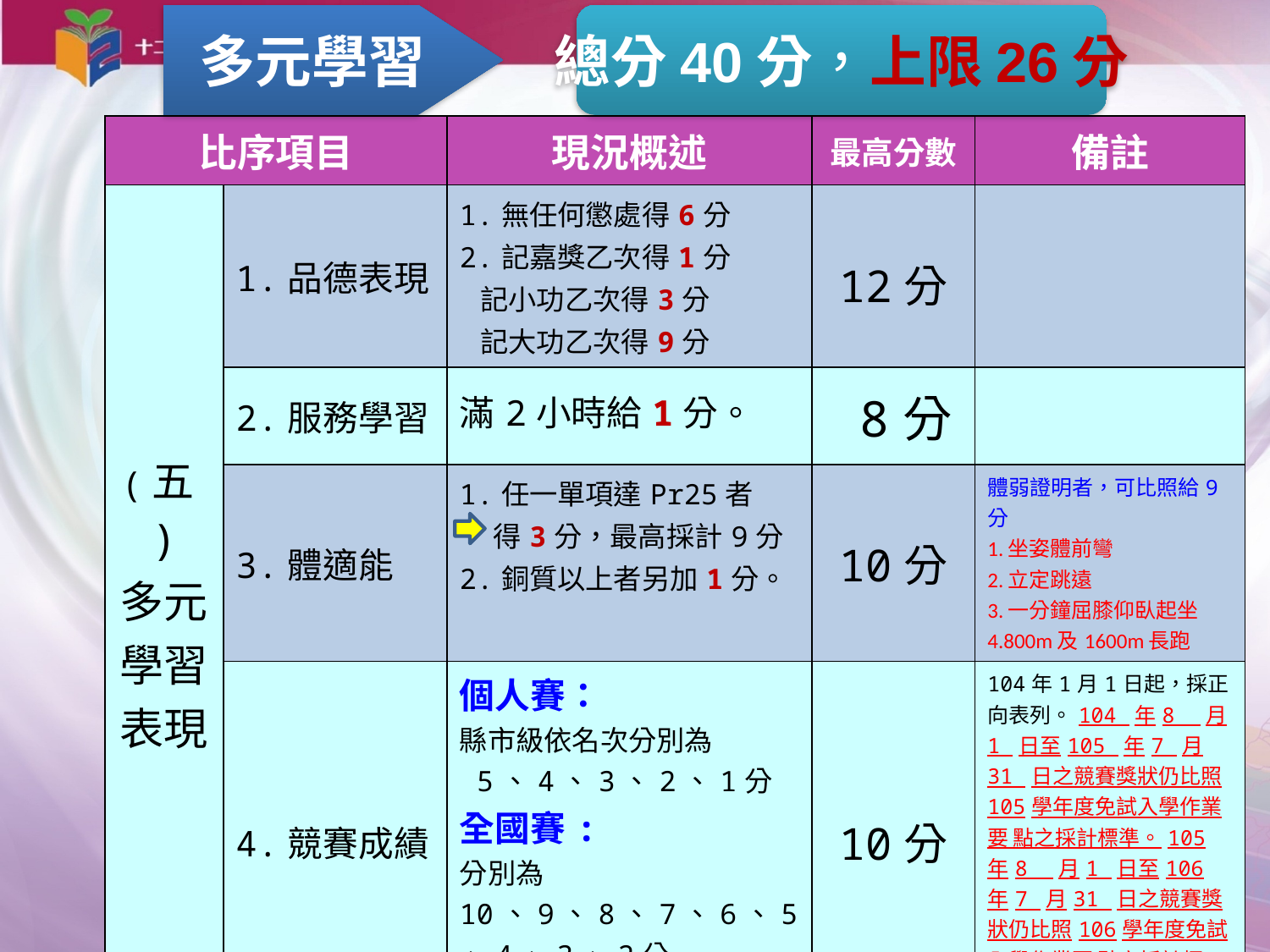

多元學習
總分40分，上限26分
| 比序項目 |  | 現況概述 | 最高分數 | 備註 |
| --- | --- | --- | --- | --- |
| (五) 多元學習表現 | 1.品德表現 | 1.無任何懲處得6分 2.記嘉獎乙次得1分 記小功乙次得3分 記大功乙次得9分 | 12分 |  |
|  | 2.服務學習 | 滿2小時給1分。 | 8分 |  |
|  | 3.體適能 | 1.任一單項達Pr25者 得3分，最高採計9分 2.銅質以上者另加1分。 | 10分 | 體弱證明者，可比照給9分 1.坐姿體前彎 2.立定跳遠 3.一分鐘屈膝仰臥起坐 4.800m及1600m長跑 |
|  | 4.競賽成績 | 個人賽： 縣市級依名次分別為 5、4、3、2、1分 全國賽: 分別為10、9、8、7、6、5、4、3、2分 團體賽積分折半計算 | 10分 | 104年1月1日起，採正向表列。104 年8 月1 日至105 年7 月31 日之競賽獎狀仍比照105學年度免試入學作業要 點之採計標準。105 年8 月1 日至106 年7 月31 日之競賽獎狀仍比照106學年度免試入學作業要 點之採計標準。 |